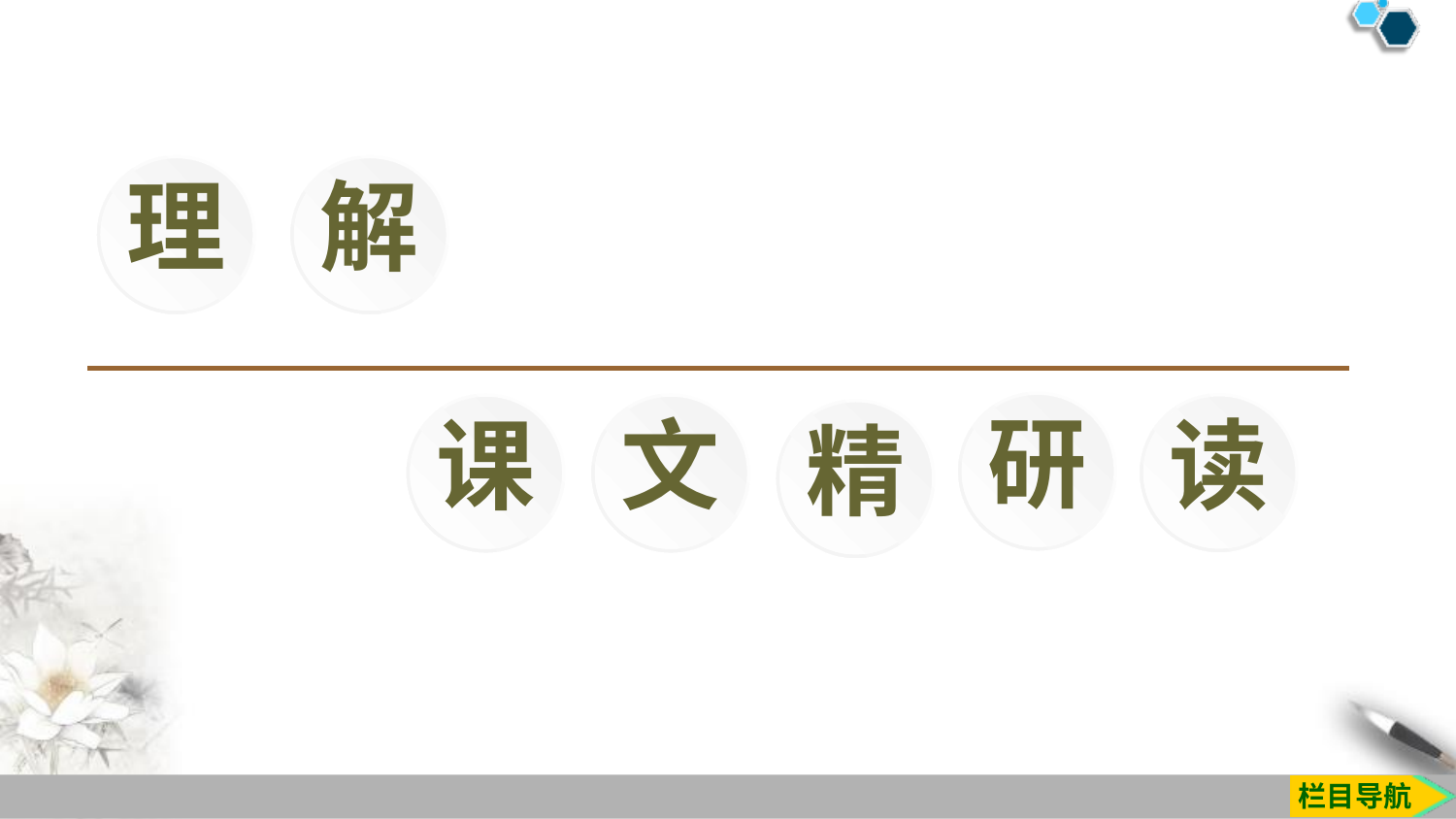

理

解

研

读

课

文

精